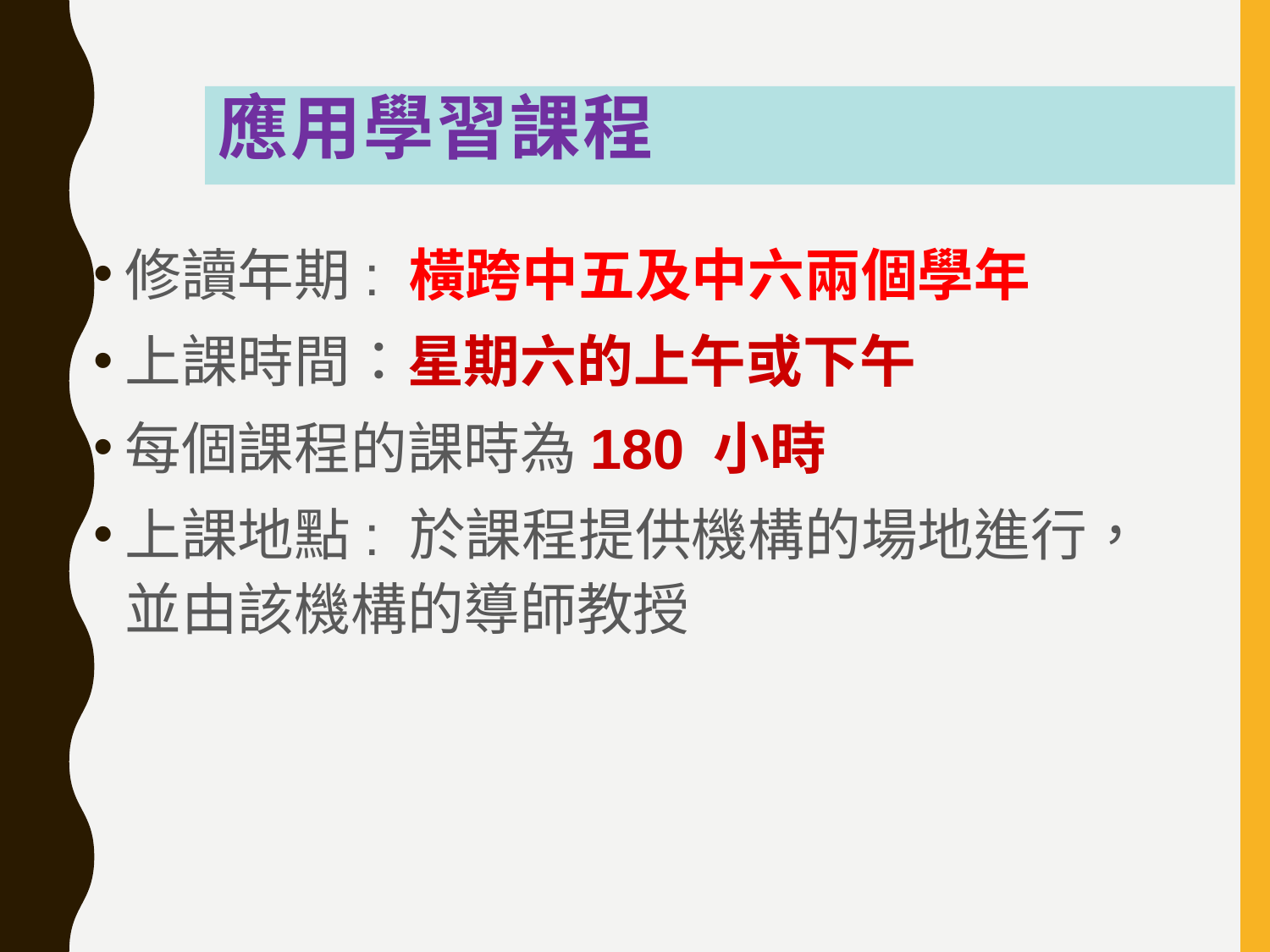

# 應用學習課程
修讀年期: 橫跨中五及中六兩個學年
上課時間：星期六的上午或下午
每個課程的課時為180 小時
上課地點: 於課程提供機構的場地進行，並由該機構的導師教授